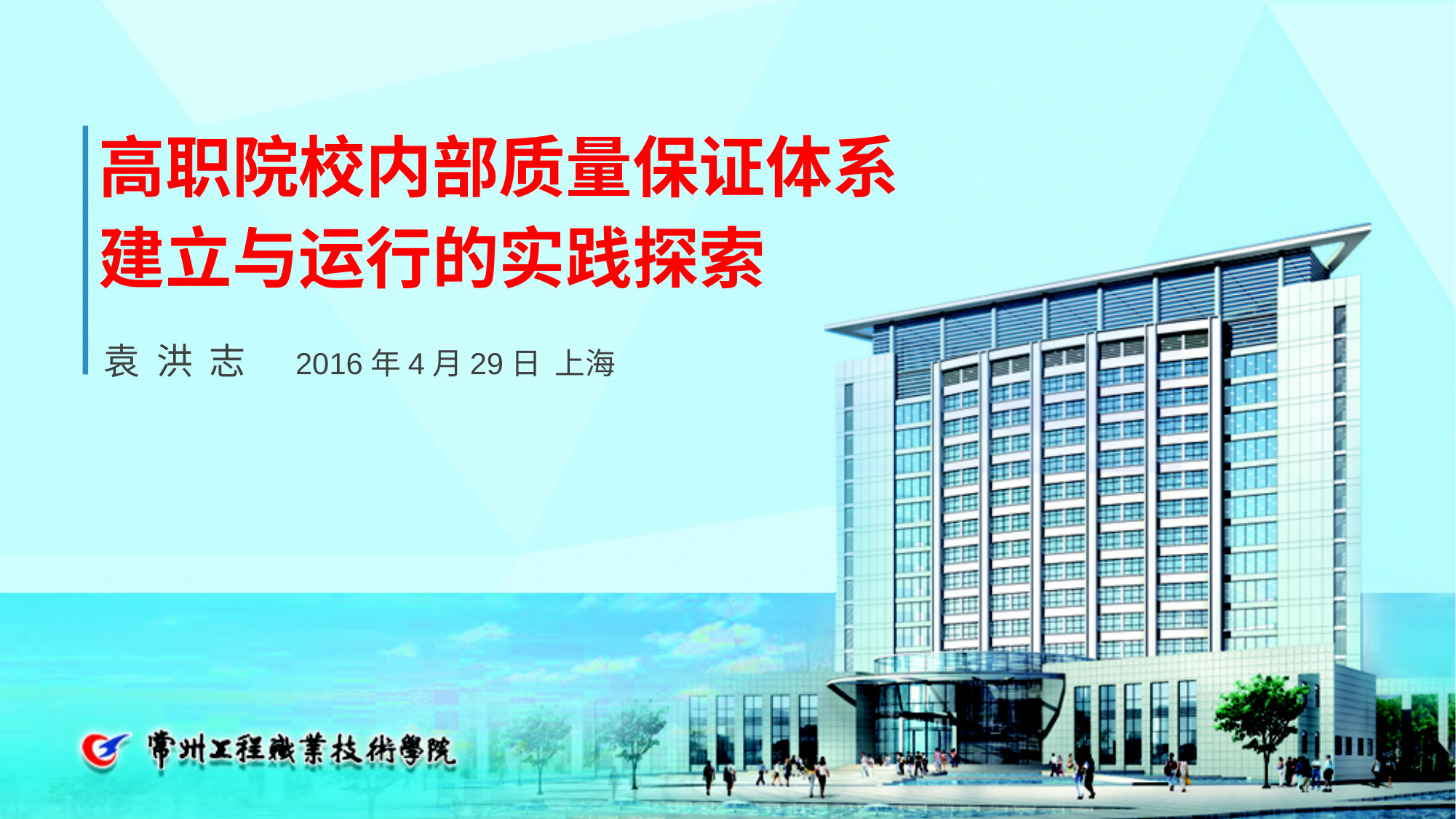

高职院校内部质量保证体系
建立与运行的实践探索

袁  洪  志     2016年4月29日  上海